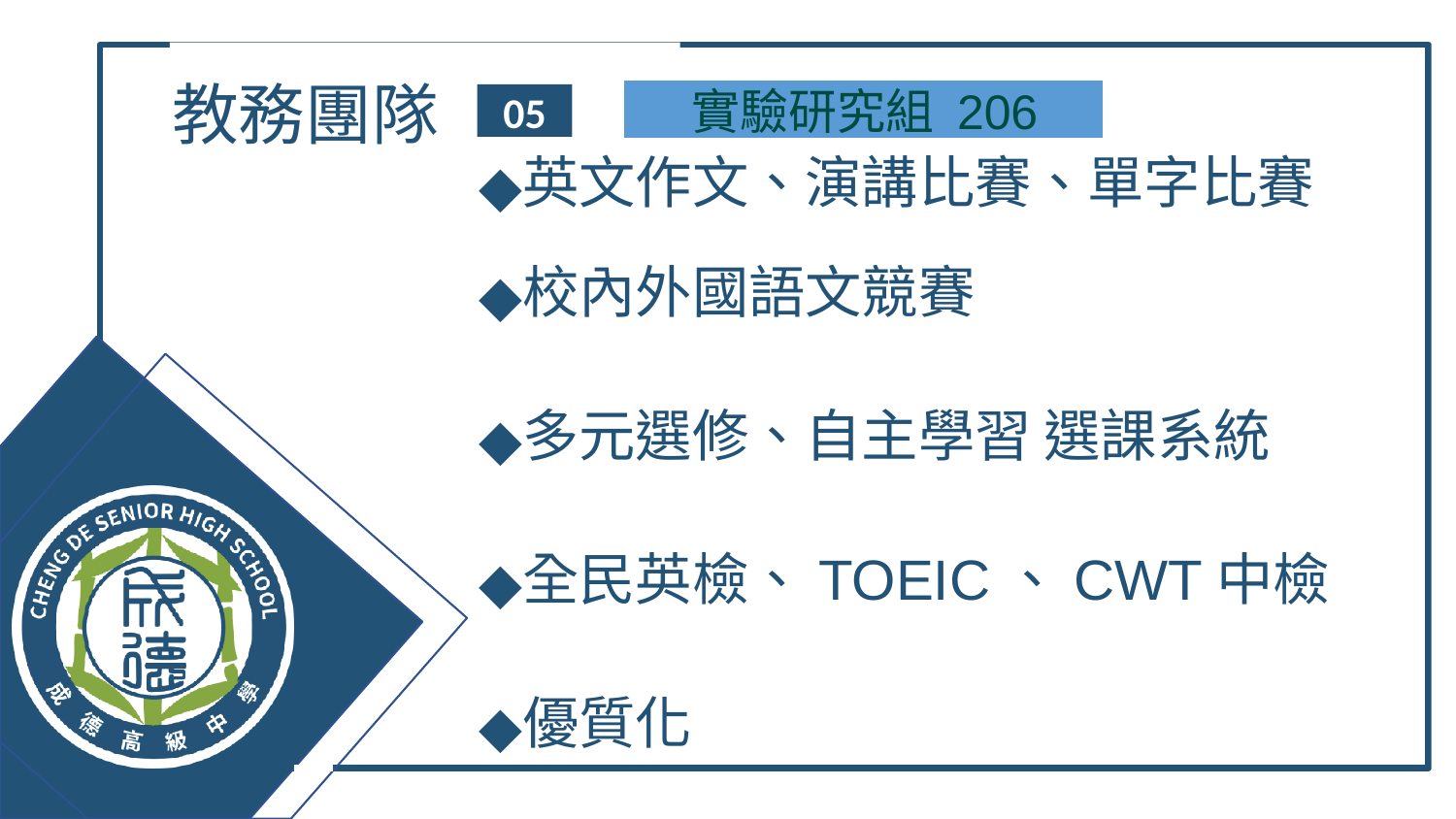

# 教務團隊
實驗研究組 206
05
英文作文、演講比賽、單字比賽
校內外國語文競賽
多元選修、自主學習 選課系統
全民英檢、TOEIC、CWT中檢
優質化